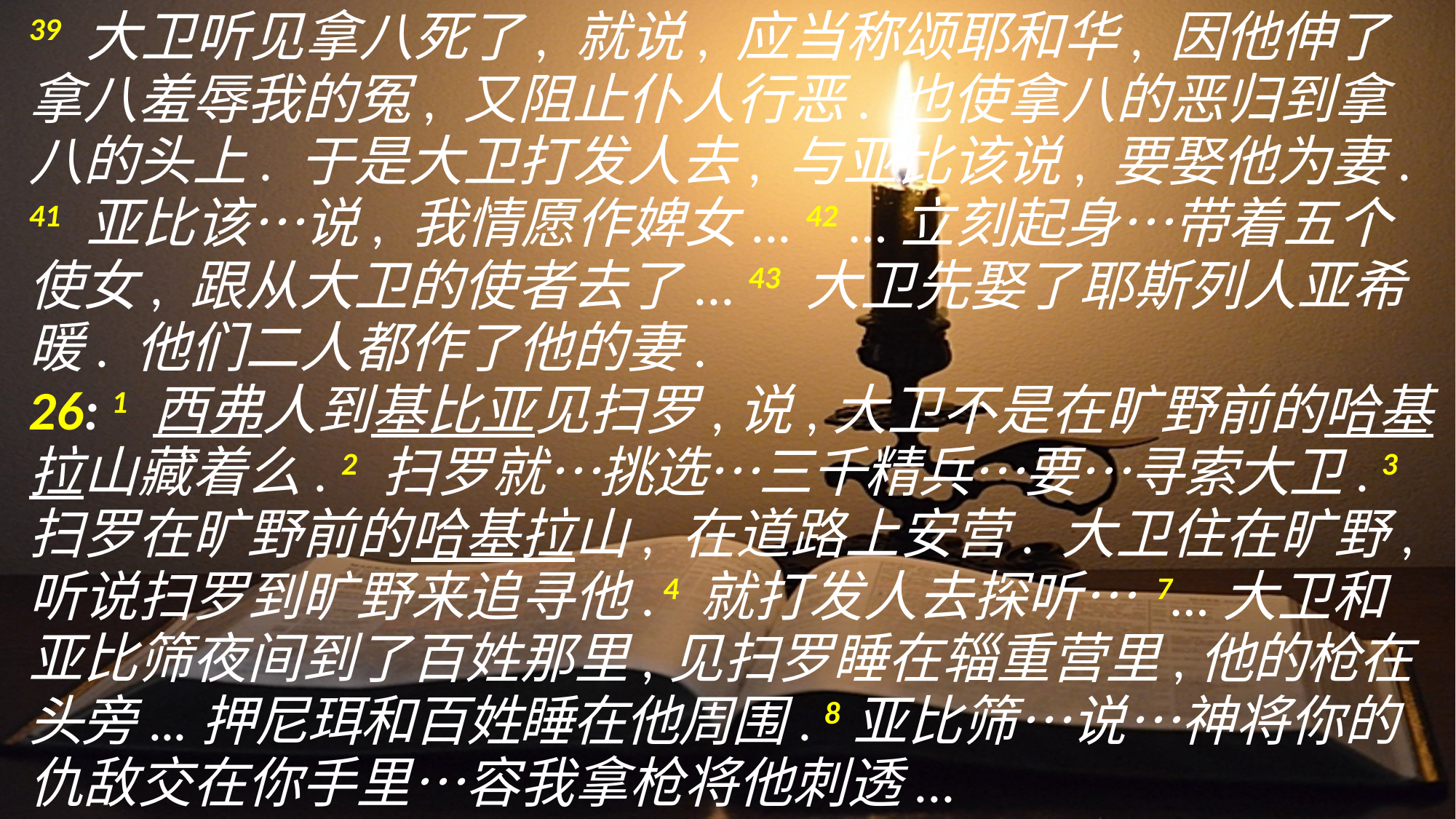

39 大卫听见拿八死了, 就说, 应当称颂耶和华, 因他伸了拿八羞辱我的冤, 又阻止仆人行恶. 也使拿八的恶归到拿八的头上. 于是大卫打发人去, 与亚比该说, 要娶他为妻. 41 亚比该…说, 我情愿作婢女... 42 …立刻起身…带着五个使女, 跟从大卫的使者去了... 43 大卫先娶了耶斯列人亚希暖. 他们二人都作了他的妻.
26: 1 西弗人到基比亚见扫罗,说,大卫不是在旷野前的哈基拉山藏着么. 2 扫罗就…挑选…三千精兵…要…寻索大卫. 3 扫罗在旷野前的哈基拉山, 在道路上安营. 大卫住在旷野, 听说扫罗到旷野来追寻他. 4 就打发人去探听… 7…大卫和亚比筛夜间到了百姓那里,见扫罗睡在辎重营里,他的枪在头旁...押尼珥和百姓睡在他周围. 8亚比筛…说…神将你的仇敌交在你手里…容我拿枪将他刺透...